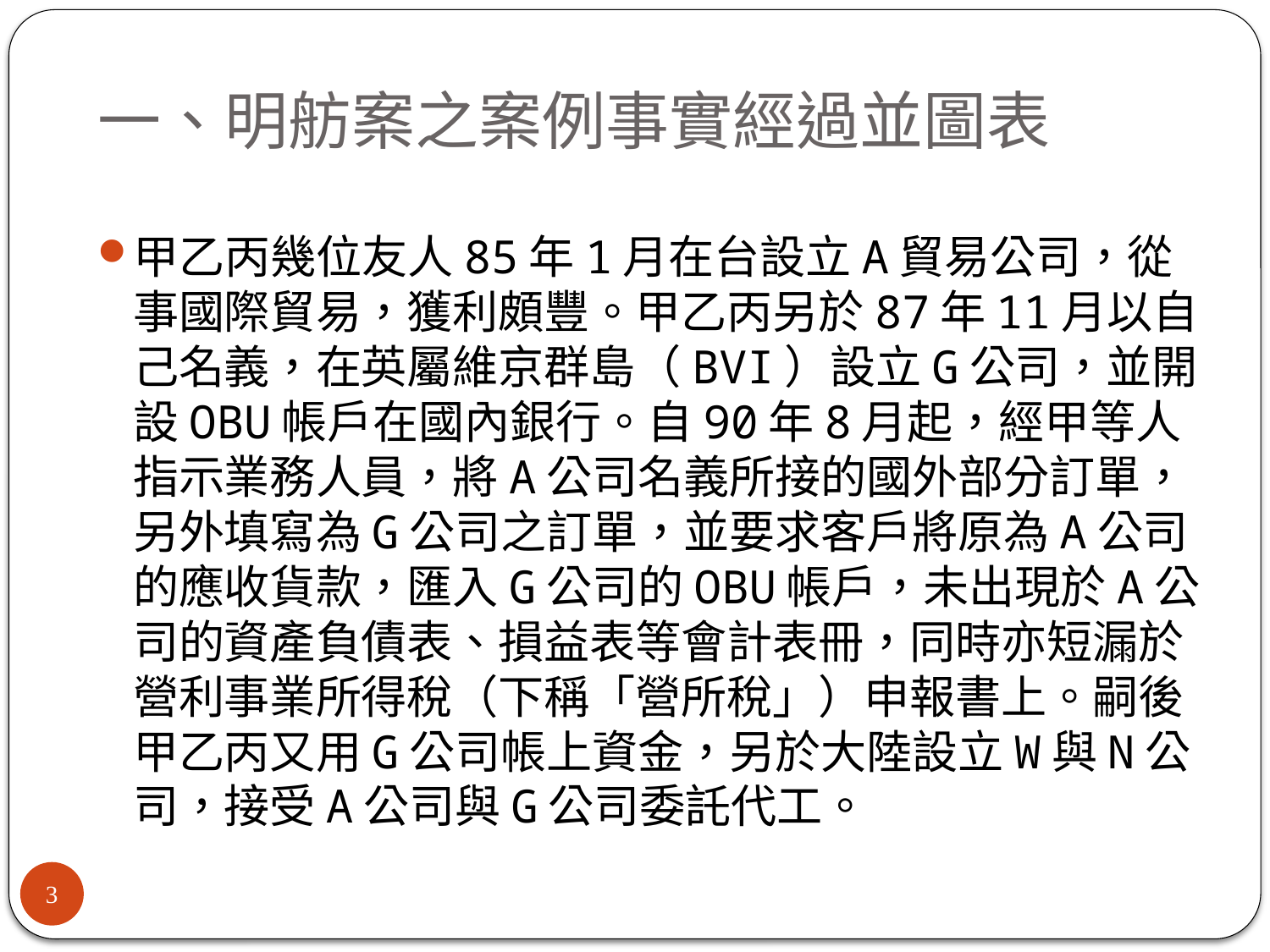

# 一、明舫案之案例事實經過並圖表
甲乙丙幾位友人85年1月在台設立A貿易公司，從事國際貿易，獲利頗豐。甲乙丙另於87年11月以自己名義，在英屬維京群島（BVI）設立G公司，並開設OBU帳戶在國內銀行。自90年8月起，經甲等人指示業務人員，將A公司名義所接的國外部分訂單，另外填寫為G公司之訂單，並要求客戶將原為A公司的應收貨款，匯入G公司的OBU帳戶，未出現於A公司的資產負債表、損益表等會計表冊，同時亦短漏於營利事業所得稅（下稱「營所稅」）申報書上。嗣後甲乙丙又用G公司帳上資金，另於大陸設立W與N公司，接受A公司與G公司委託代工。
3